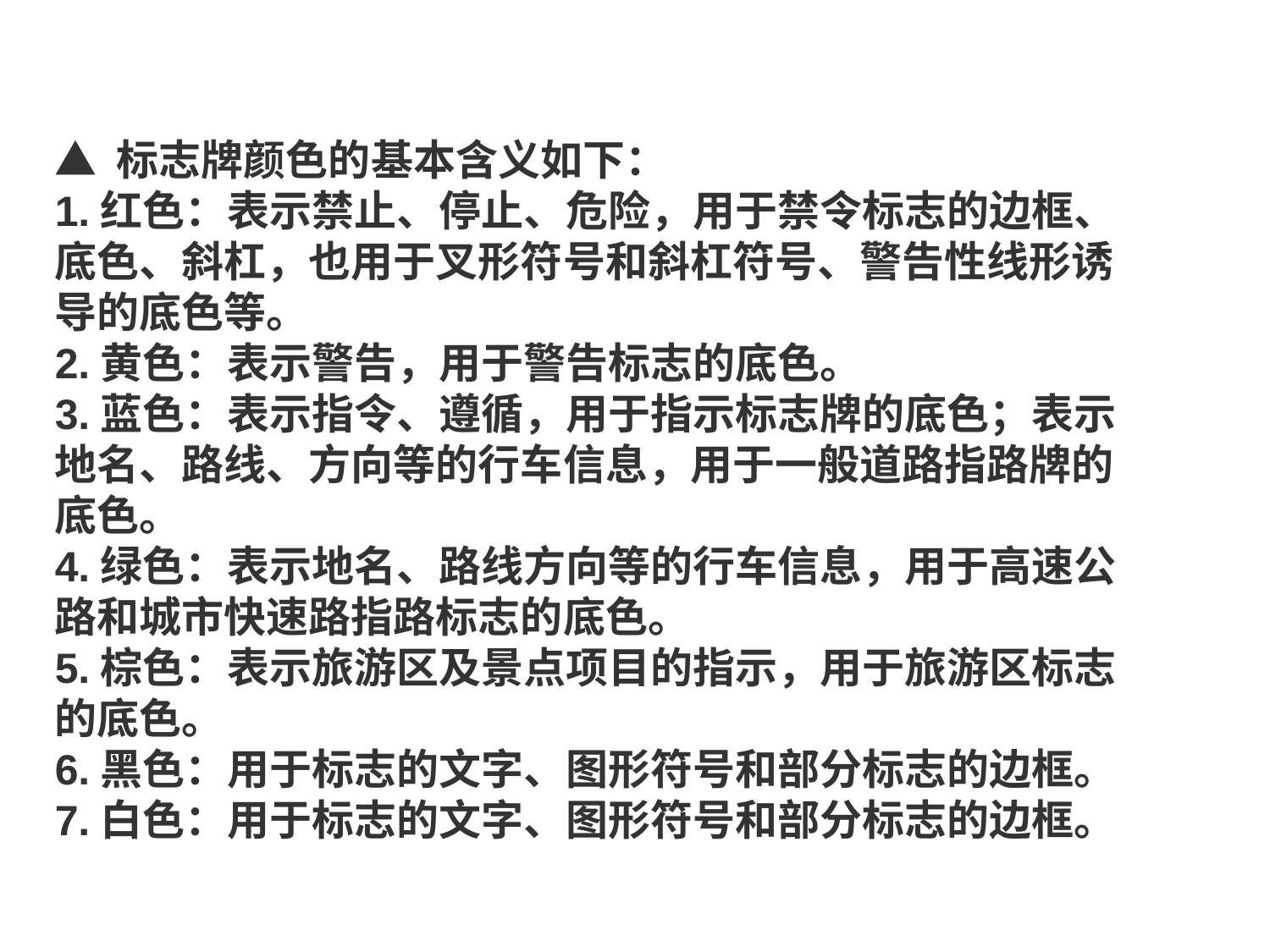

▲ 标志牌颜色的基本含义如下：
1.红色：表示禁止、停止、危险，用于禁令标志的边框、底色、斜杠，也用于叉形符号和斜杠符号、警告性线形诱导的底色等。
2.黄色：表示警告，用于警告标志的底色。
3.蓝色：表示指令、遵循，用于指示标志牌的底色；表示地名、路线、方向等的行车信息，用于一般道路指路牌的底色。
4.绿色：表示地名、路线方向等的行车信息，用于高速公路和城市快速路指路标志的底色。
5.棕色：表示旅游区及景点项目的指示，用于旅游区标志的底色。
6.黑色：用于标志的文字、图形符号和部分标志的边框。
7.白色：用于标志的文字、图形符号和部分标志的边框。